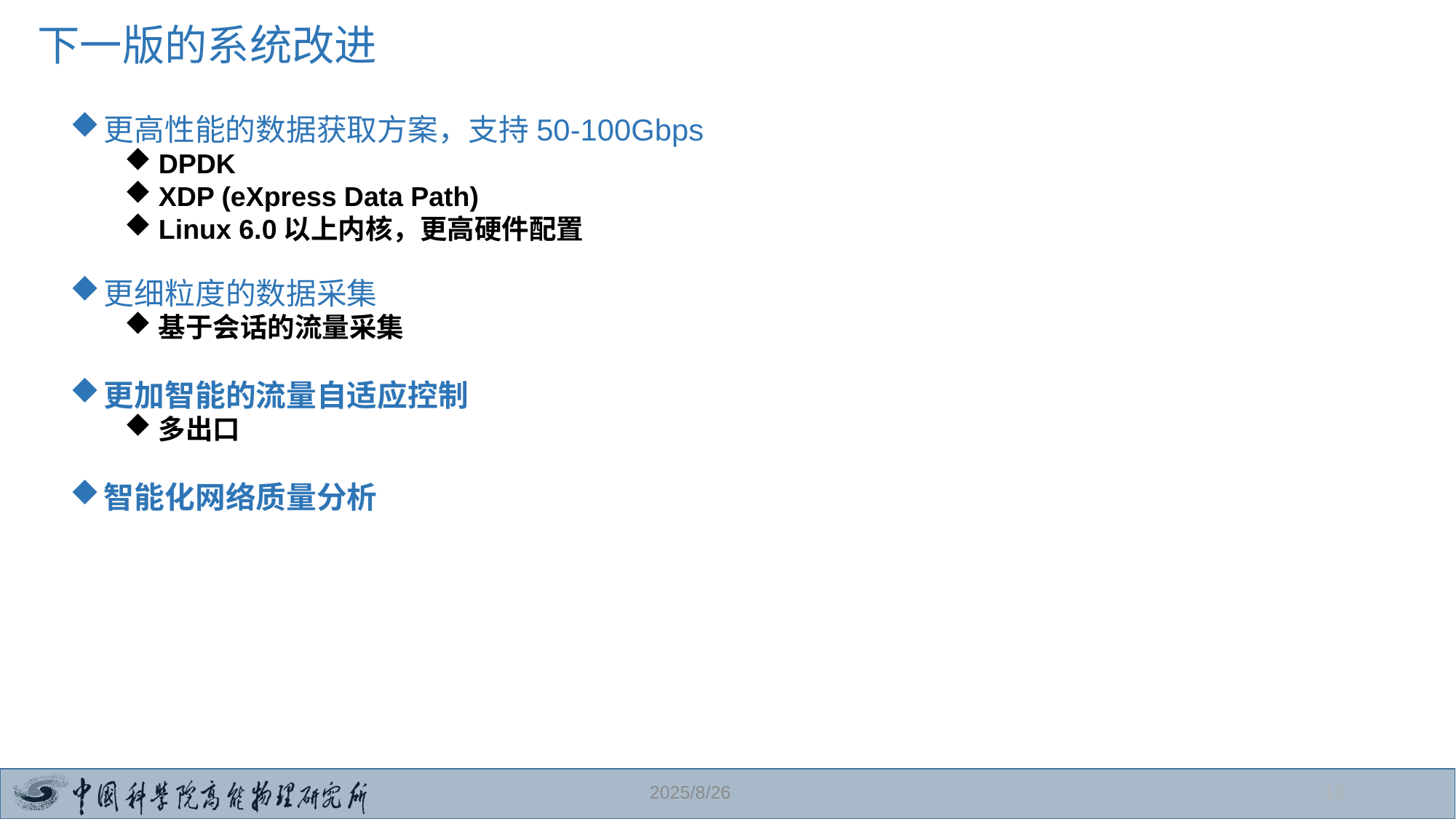

下一版的系统改进
更高性能的数据获取方案，支持50-100Gbps
DPDK
XDP (eXpress Data Path)
Linux 6.0以上内核，更高硬件配置

更细粒度的数据采集
基于会话的流量采集

更加智能的流量自适应控制
多出口

智能化网络质量分析

2025/8/26
18